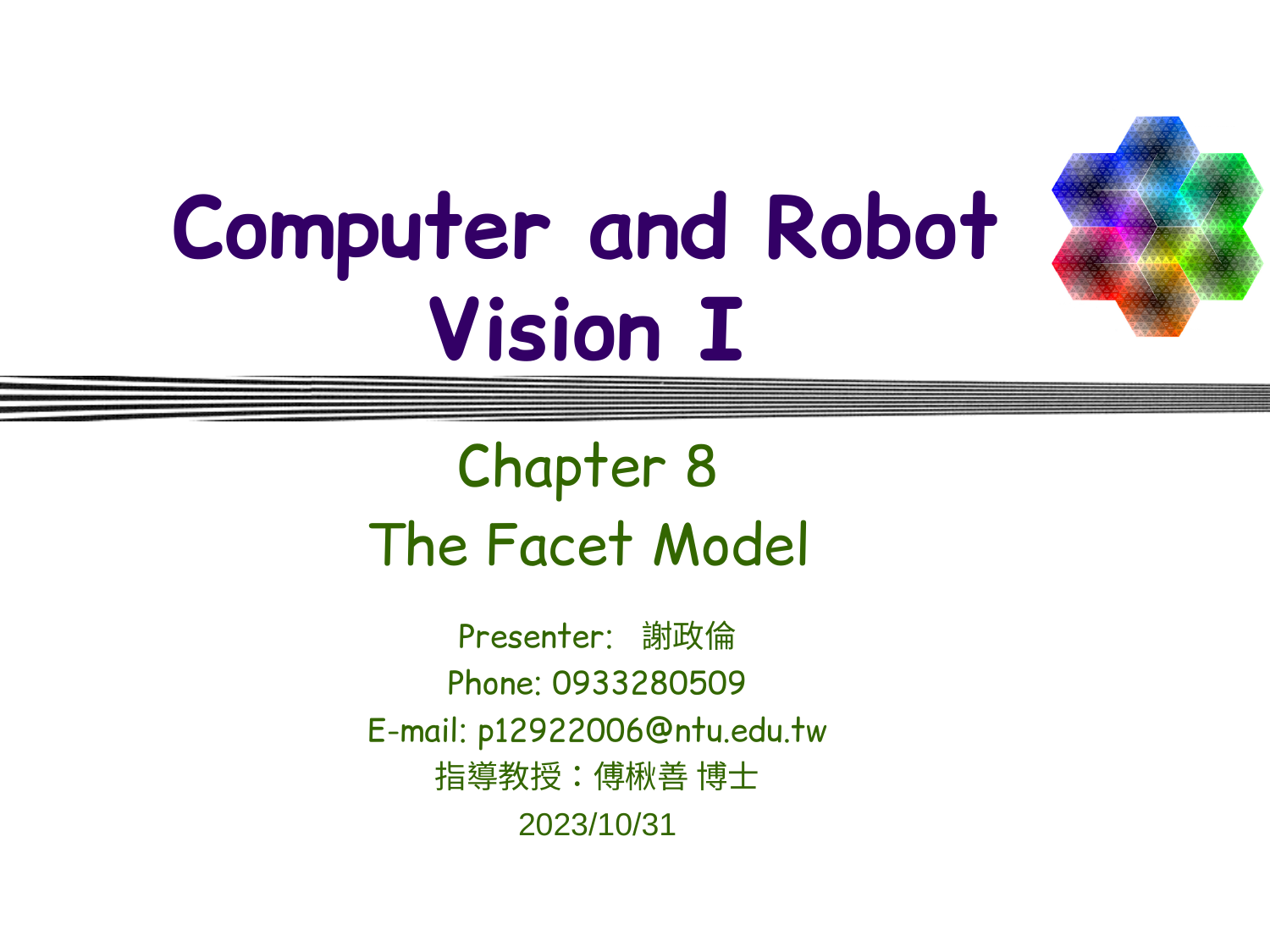

# Computer and Robot Vision I
Chapter 8
The Facet Model
Presenter:  謝政倫
Phone: 0933280509
E-mail: p12922006@ntu.edu.tw
指導教授：傅楸善 博士
2023/10/31